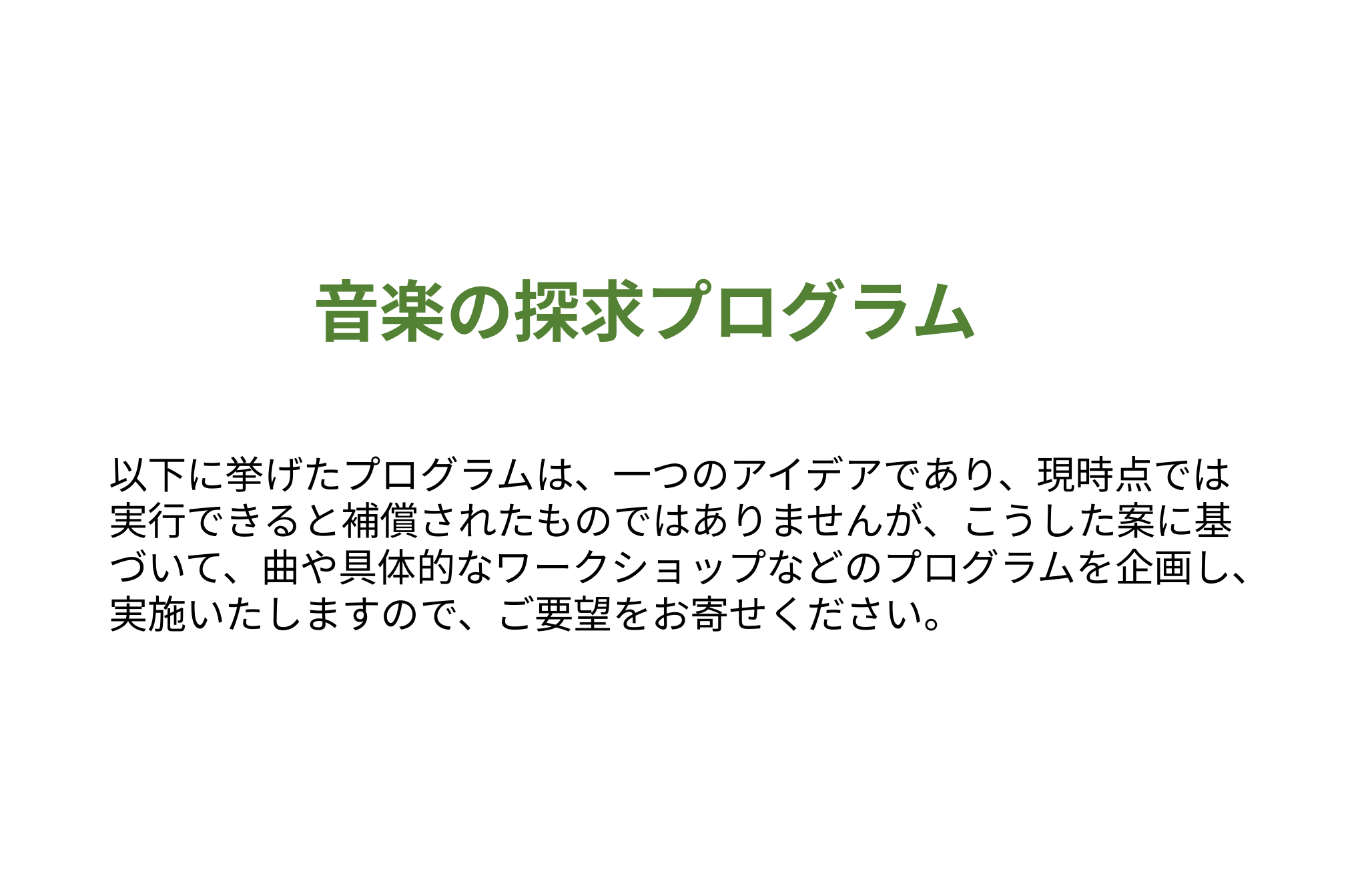

音楽の探求プログラム
以下に挙げたプログラムは、一つのアイデアであり、現時点では実行できると補償されたものではありませんが、こうした案に基づいて、曲や具体的なワークショップなどのプログラムを企画し、実施いたしますので、ご要望をお寄せください。